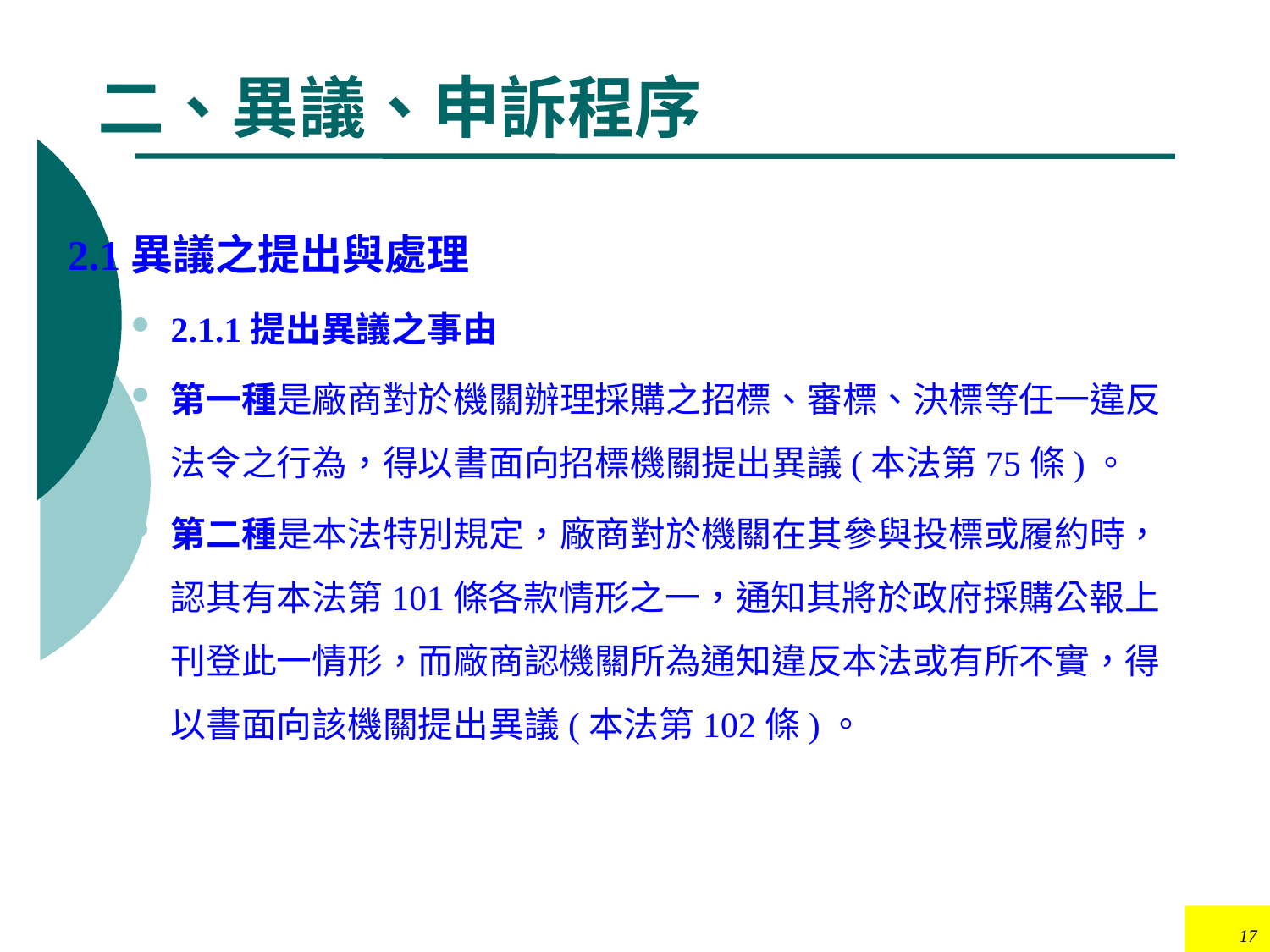

# 二、異議、申訴程序
2.1異議之提出與處理
2.1.1提出異議之事由
第一種是廠商對於機關辦理採購之招標、審標、決標等任一違反法令之行為，得以書面向招標機關提出異議(本法第75條)。
第二種是本法特別規定，廠商對於機關在其參與投標或履約時，認其有本法第101條各款情形之一，通知其將於政府採購公報上刊登此一情形，而廠商認機關所為通知違反本法或有所不實，得以書面向該機關提出異議(本法第102條)。
17